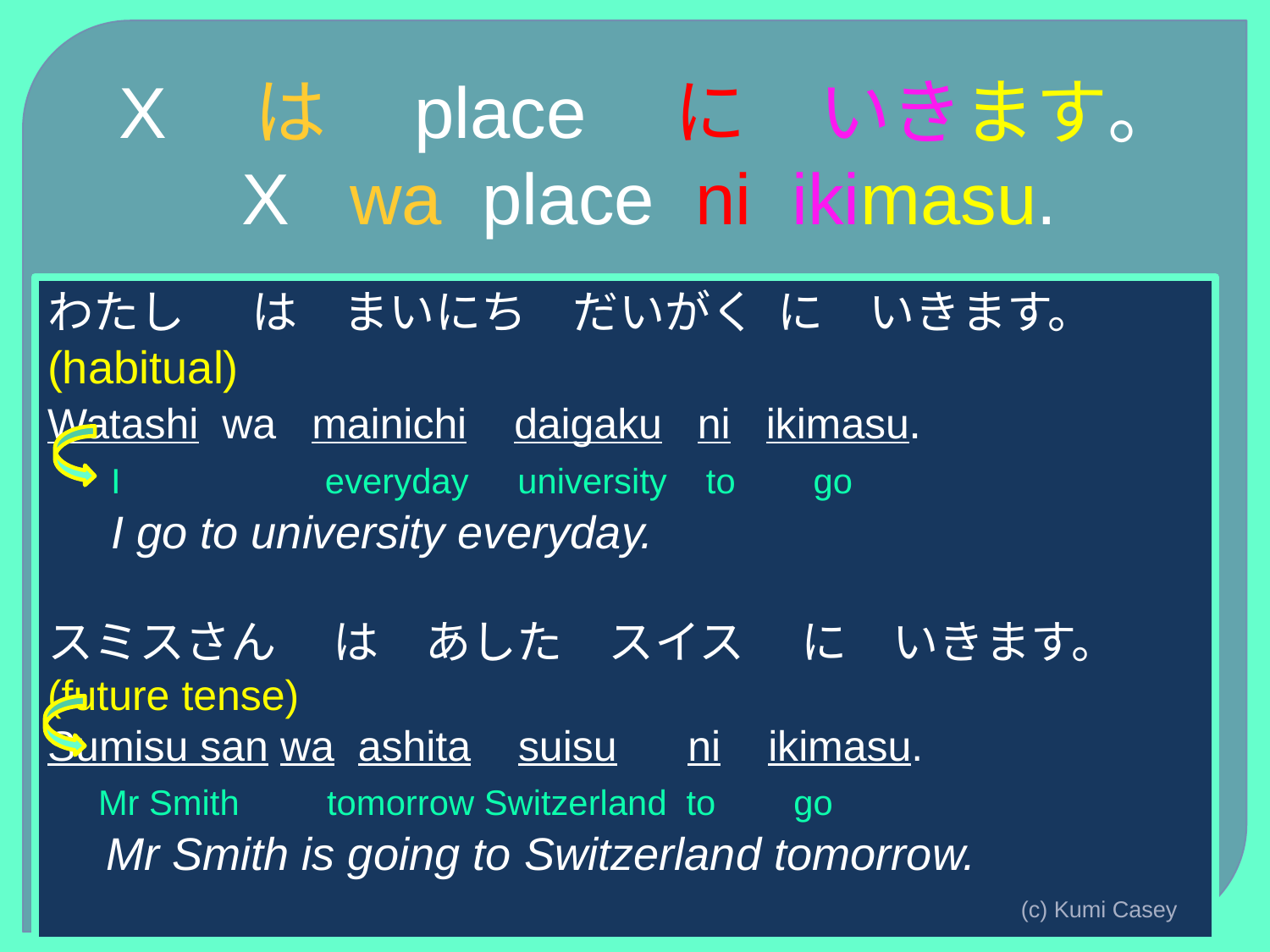

# X　は　place　に　いきます。 X   wa  place  ni  ikimasu.
わたし　  は　まいにち　だいがく  に　いきます。(habitual)
Watashi  wa   mainichi    daigaku   ni   ikimasu.
     I                     everyday     university    to        go
     I go to university everyday.

スミスさん　 は　あした　スイス　 に　いきます。(future tense)
Sumisu san wa  ashita    suisu      ni    ikimasu.
    Mr Smith         tomorrow Switzerland  to        go
      Mr Smith is going to Switzerland tomorrow.

(c) Kumi Casey